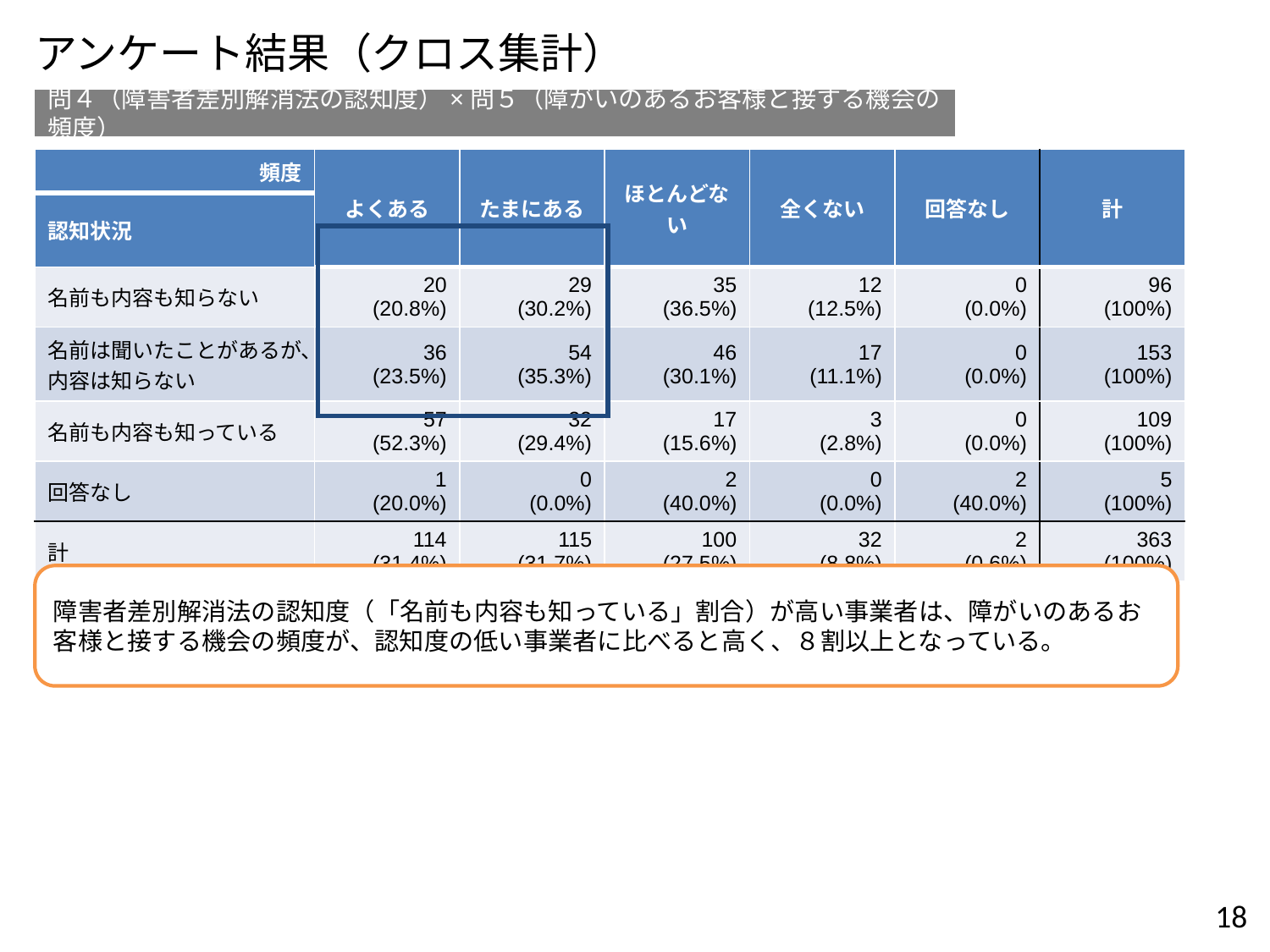

アンケート結果（クロス集計）

問４（障害者差別解消法の認知度）×問５（障がいのあるお客様と接する機会の頻度）
| 頻度 | よくある | たまにある | ほとんどない | 全くない | 回答なし | 計 |
| --- | --- | --- | --- | --- | --- | --- |
| 認知状況 |  |  |  |  |  |  |
| 名前も内容も知らない | 20 (20.8%) | 29 (30.2%) | 35 (36.5%) | 12 (12.5%) | 0 (0.0%) | 96 (100%) |
| 名前は聞いたことがあるが、内容は知らない | 36 (23.5%) | 54 (35.3%) | 46 (30.1%) | 17 (11.1%) | 0 (0.0%) | 153 (100%) |
| 名前も内容も知っている | 57 (52.3%) | 32 (29.4%) | 17 (15.6%) | 3 (2.8%) | 0 (0.0%) | 109 (100%) |
| 回答なし | 1 (20.0%) | 0 (0.0%) | 2 (40.0%) | 0 (0.0%) | 2 (40.0%) | 5 (100%) |
| 計 | 114 (31.4%) | 115 (31.7%) | 100 (27.5%) | 32 (8.8%) | 2 (0.6%) | 363 (100%) |
|  |
| --- |
障害者差別解消法の認知度（「名前も内容も知っている」割合）が高い事業者は、障がいのあるお客様と接する機会の頻度が、認知度の低い事業者に比べると高く、８割以上となっている。
18